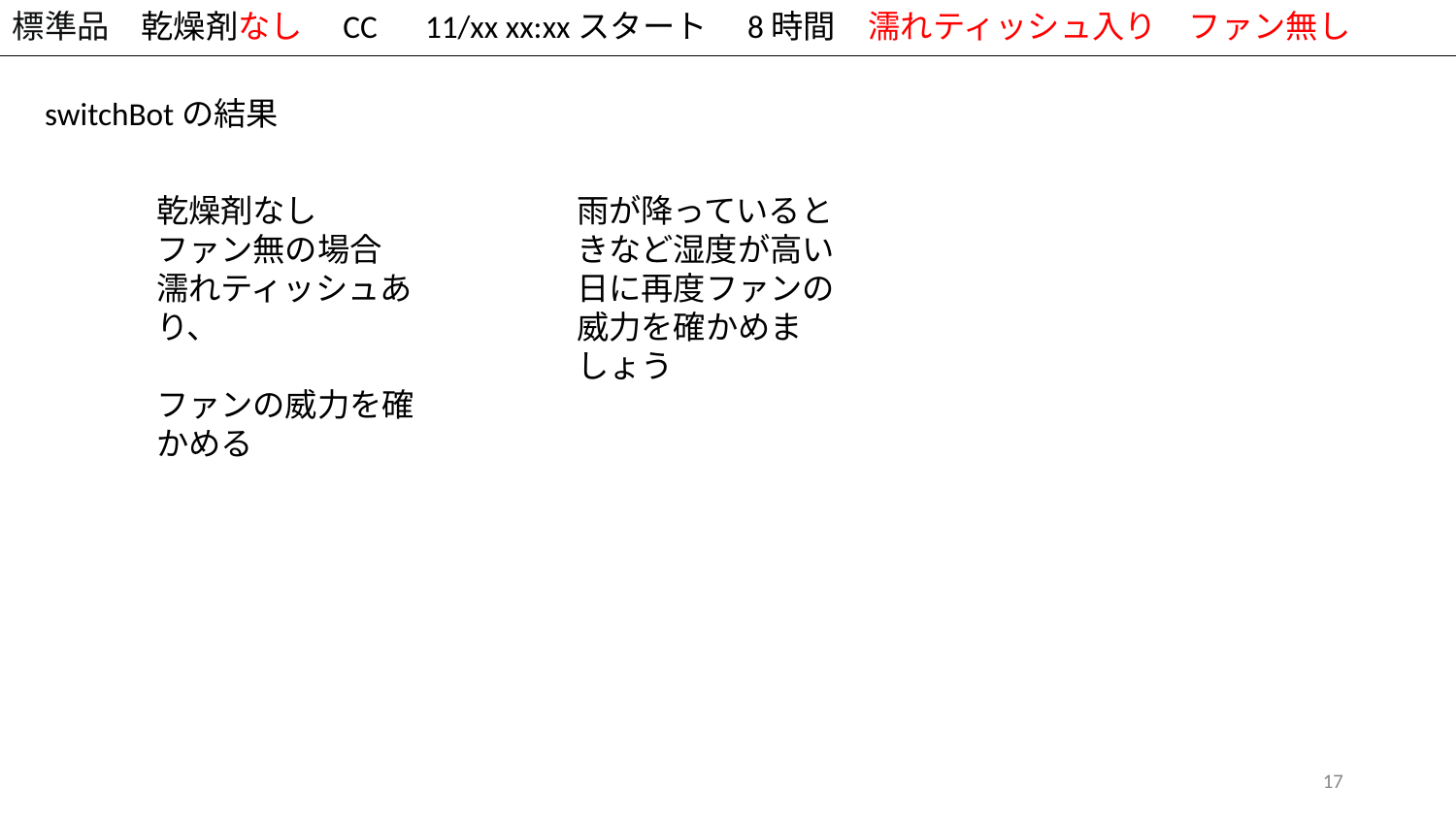

標準品　乾燥剤なし　CC　11/xx xx:xxスタート　8時間　濡れティッシュ入り　ファン無し
switchBotの結果
乾燥剤なし
ファン無の場合
濡れティッシュあり、

ファンの威力を確かめる
雨が降っているときなど湿度が高い日に再度ファンの威力を確かめましょう
17